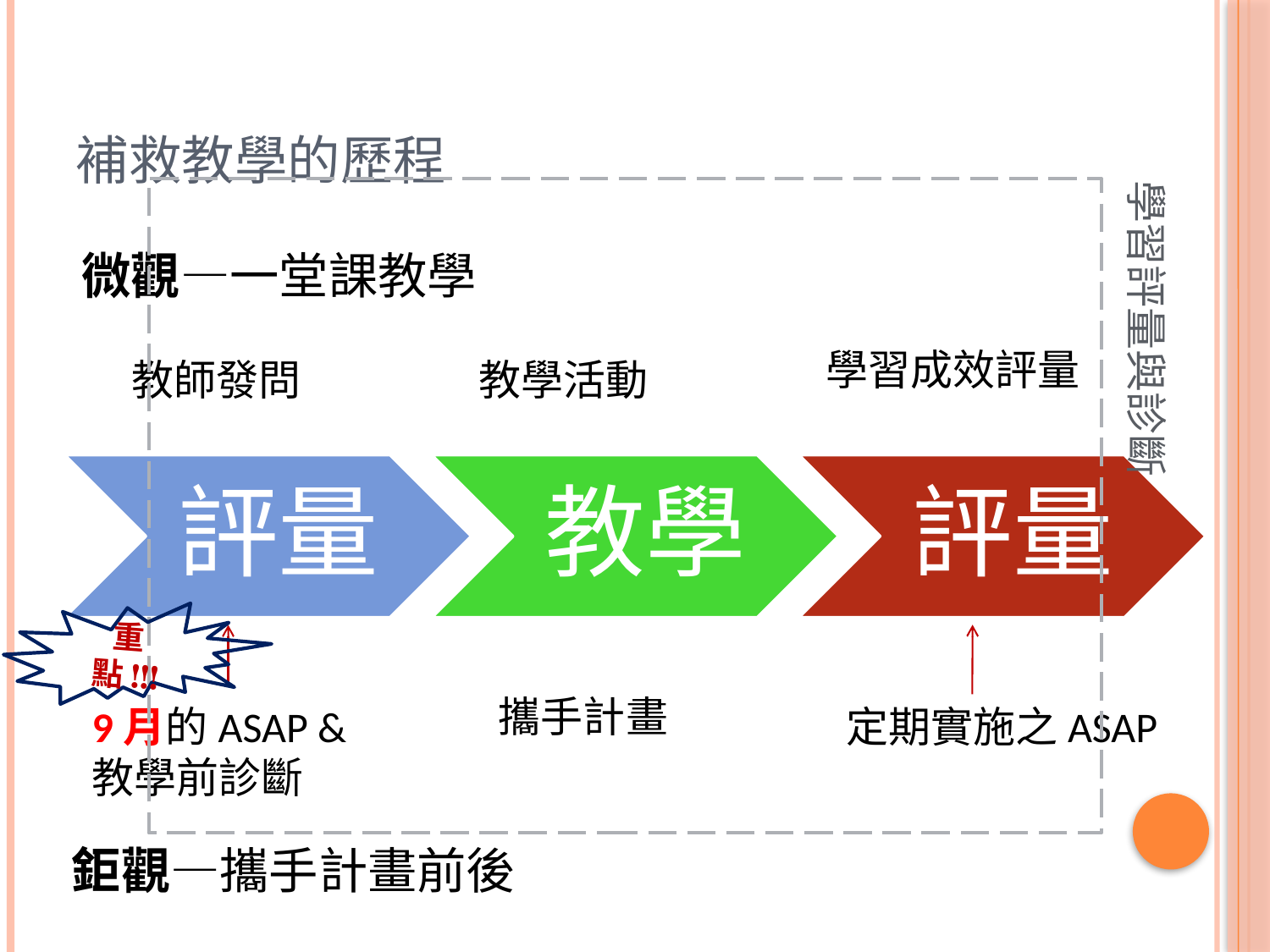

# 補救教學的歷程
學習評量與診斷

評量
教學
評量
微觀—一堂課教學
學習成效評量
教師發問
教學活動
重點!!!
攜手計畫
9月的ASAP & 教學前診斷
定期實施之ASAP
鉅觀—攜手計畫前後